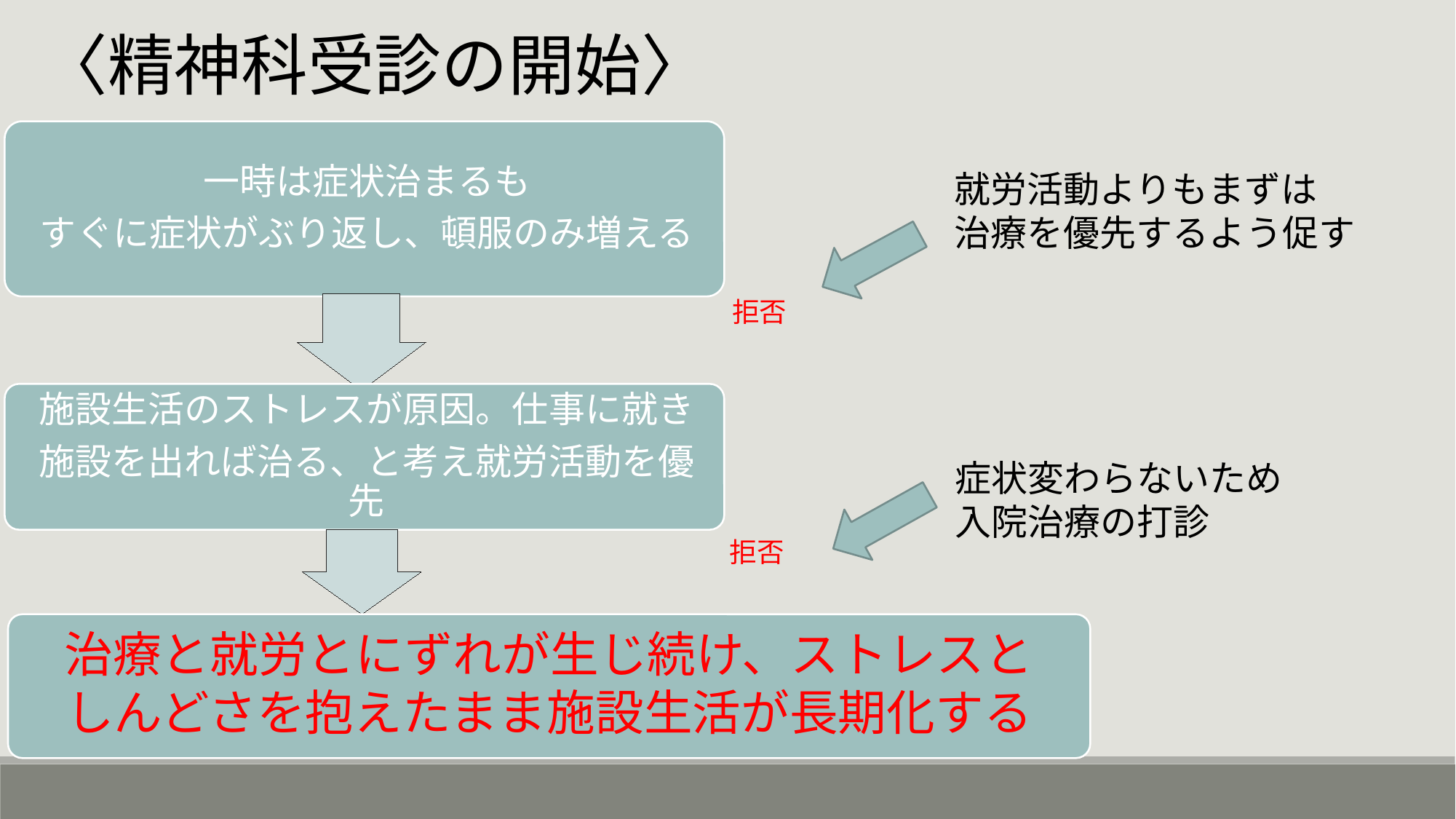

〈精神科受診の開始〉
一時は症状治まるも
すぐに症状がぶり返し、頓服のみ増える

施設生活のストレスが原因。仕事に就き
施設を出れば治る、と考え就労活動を優先
就労活動よりもまずは
治療を優先するよう促す

拒否
症状変わらないため
入院治療の打診

拒否
治療と就労とにずれが生じ続け、ストレスと
しんどさを抱えたまま施設生活が長期化する